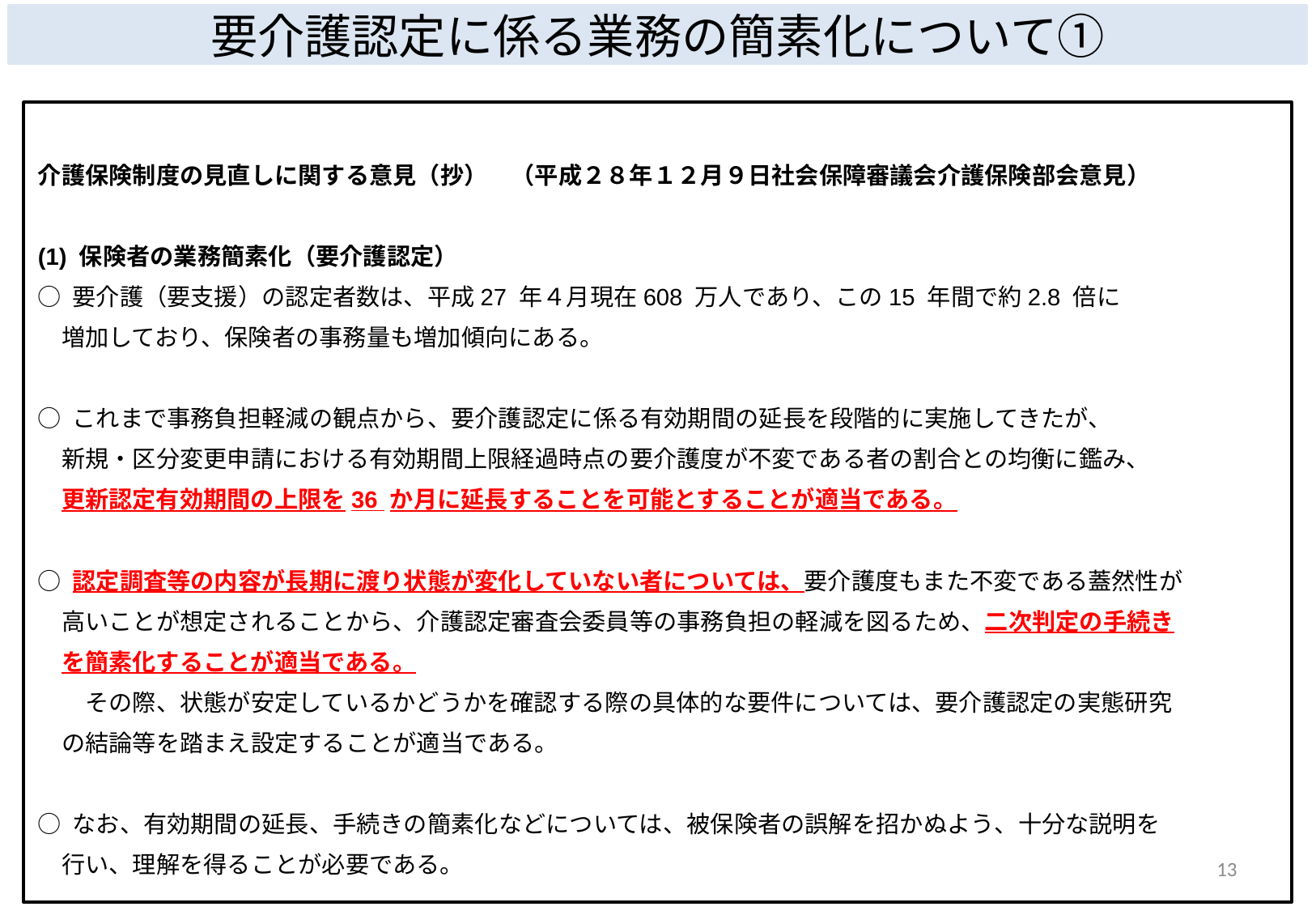

要介護認定に係る業務の簡素化について①

介護保険制度の見直しに関する意見（抄）　（平成２８年１２月９日社会保障審議会介護保険部会意見）

(1) 保険者の業務簡素化（要介護認定）
○ 要介護（要支援）の認定者数は、平成27 年４月現在608 万人であり、この15 年間で約2.8 倍に
　増加しており、保険者の事務量も増加傾向にある。

○ これまで事務負担軽減の観点から、要介護認定に係る有効期間の延長を段階的に実施してきたが、
　新規・区分変更申請における有効期間上限経過時点の要介護度が不変である者の割合との均衡に鑑み、
　更新認定有効期間の上限を36 か月に延長することを可能とすることが適当である。

○ 認定調査等の内容が長期に渡り状態が変化していない者については、要介護度もまた不変である蓋然性が
　高いことが想定されることから、介護認定審査会委員等の事務負担の軽減を図るため、二次判定の手続き
　を簡素化することが適当である。
　　その際、状態が安定しているかどうかを確認する際の具体的な要件については、要介護認定の実態研究
　の結論等を踏まえ設定することが適当である。

○ なお、有効期間の延長、手続きの簡素化などについては、被保険者の誤解を招かぬよう、十分な説明を
　行い、理解を得ることが必要である。
13